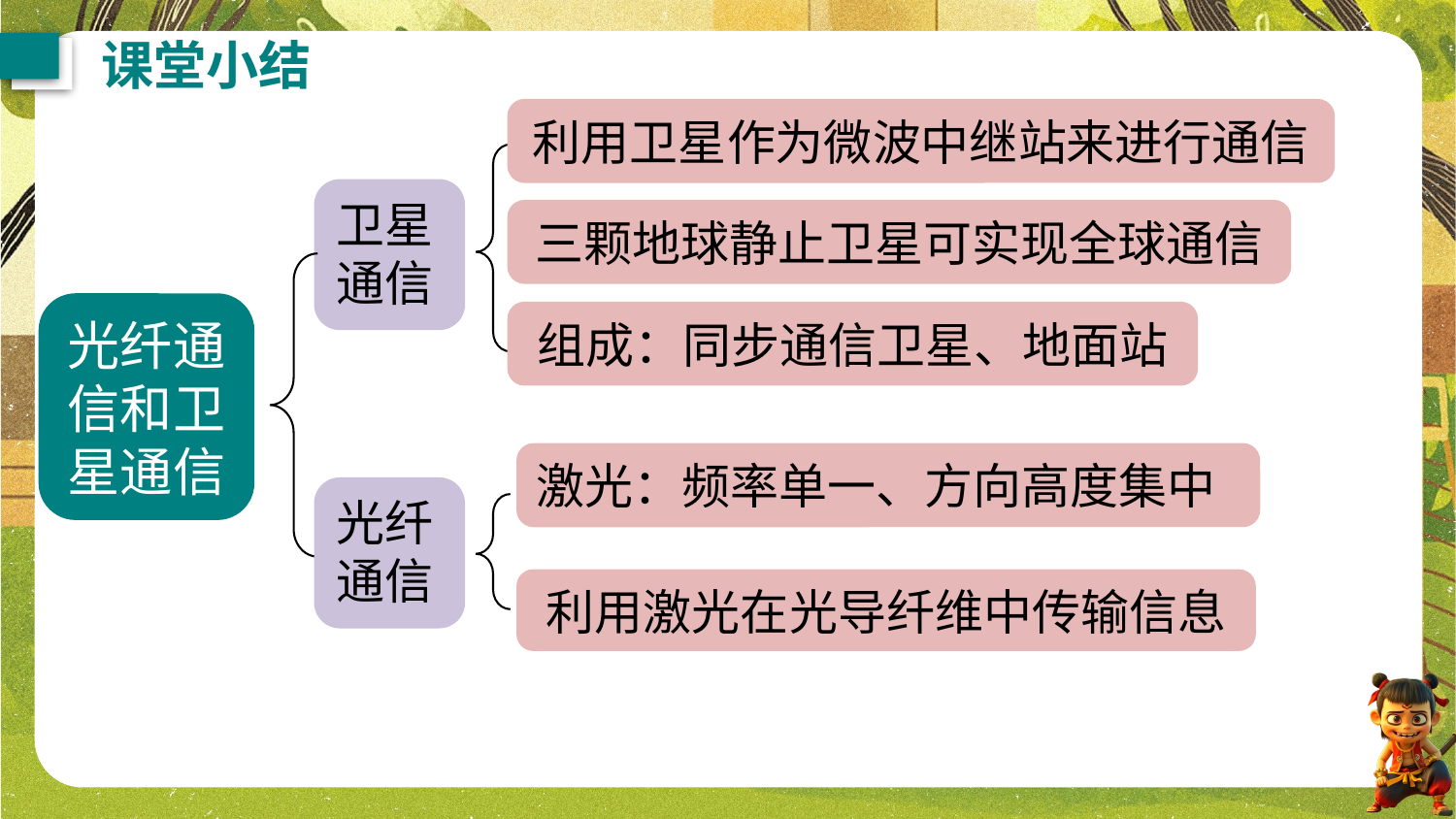

课堂小结

利用卫星作为微波中继站来进行通信

卫星通信
三颗地球静止卫星可实现全球通信

光纤通信和卫星通信
组成：同步通信卫星、地面站
激光：频率单一、方向高度集中
光纤通信

利用激光在光导纤维中传输信息